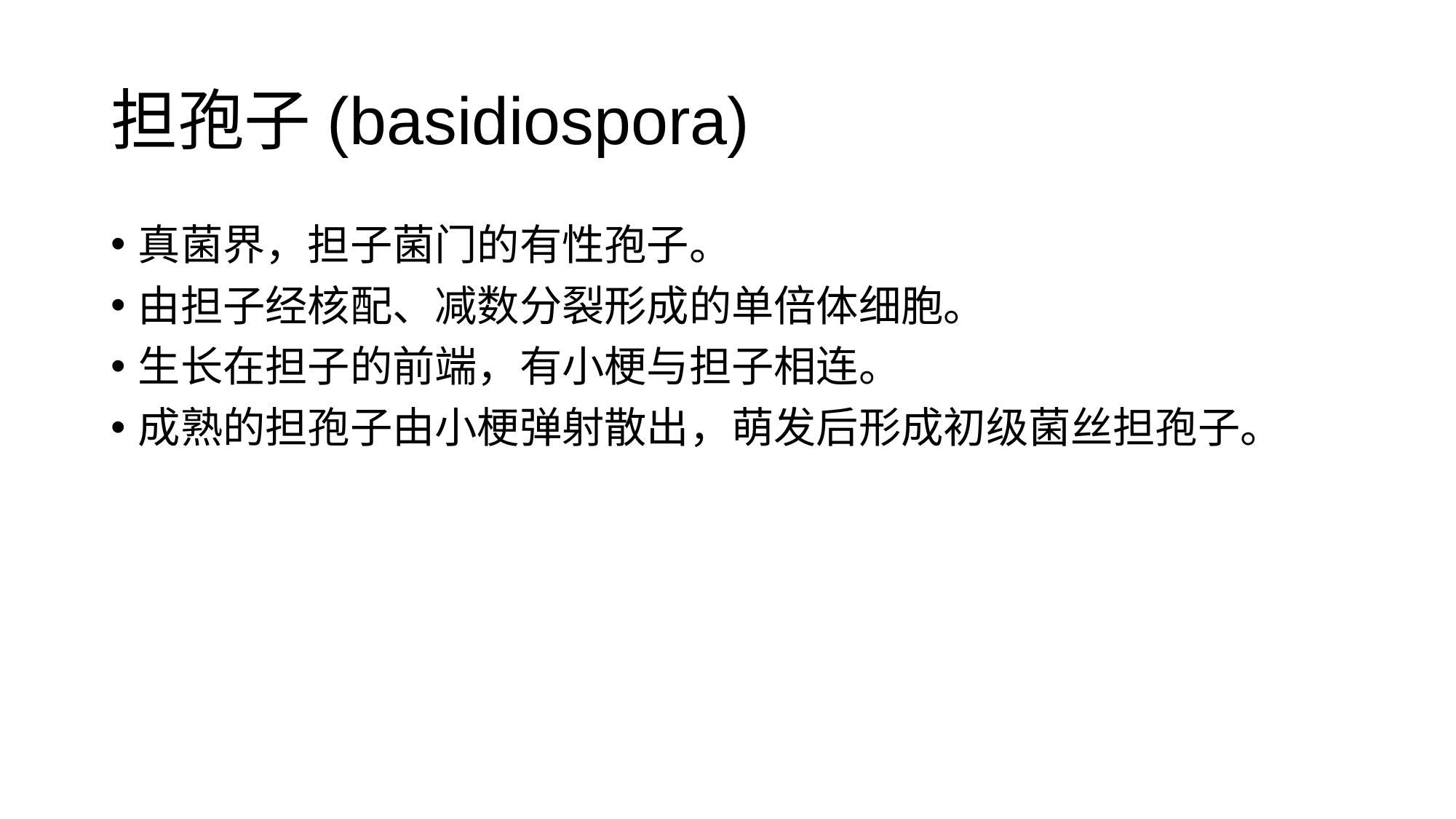

# 担孢子(basidiospora)
真菌界，担子菌门的有性孢子。
由担子经核配、减数分裂形成的单倍体细胞。
生长在担子的前端，有小梗与担子相连。
成熟的担孢子由小梗弹射散出，萌发后形成初级菌丝担孢子。